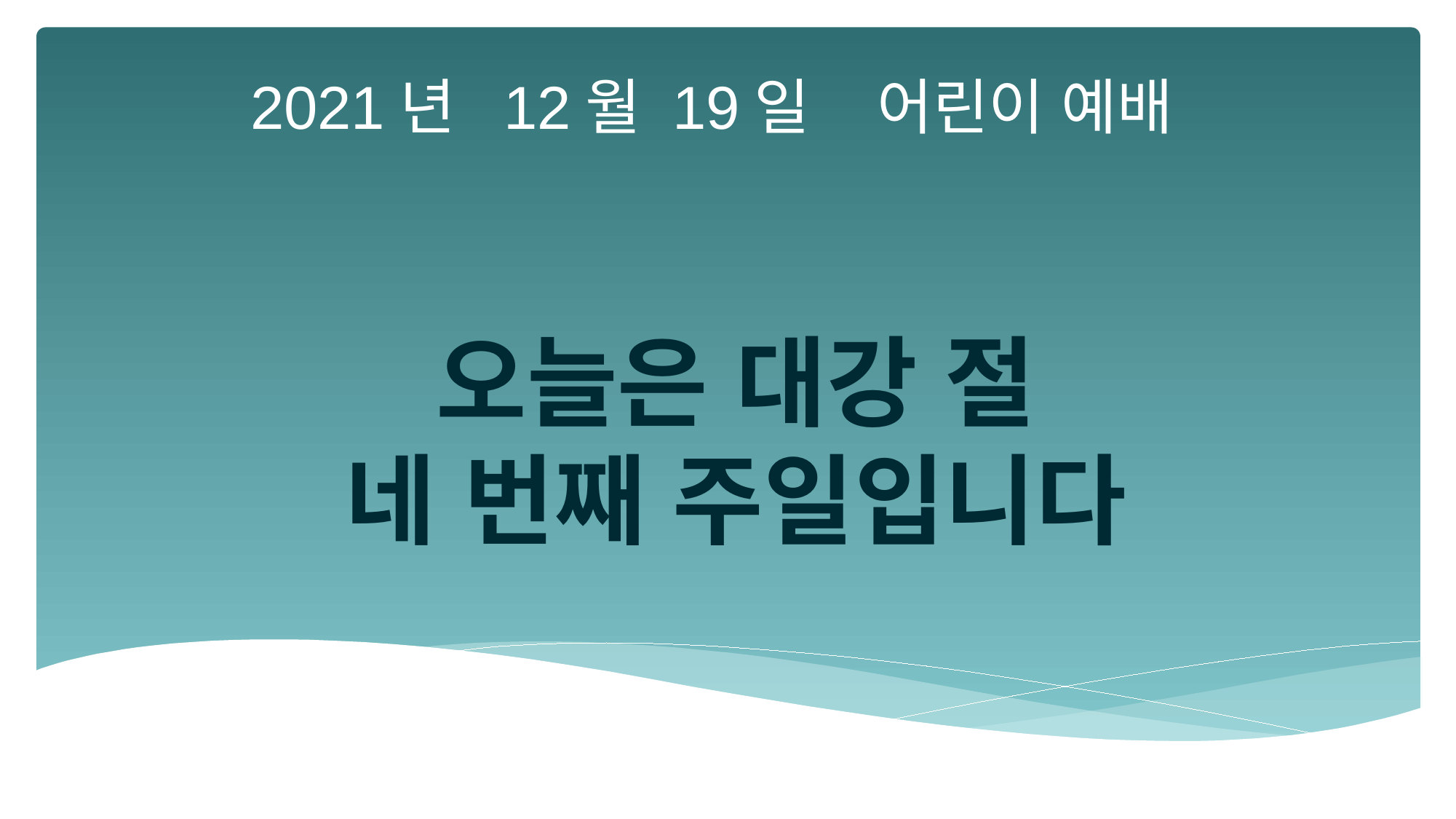

2021년  12월 19일    어린이 예배
오늘은 대강 절
네 번째 주일입니다